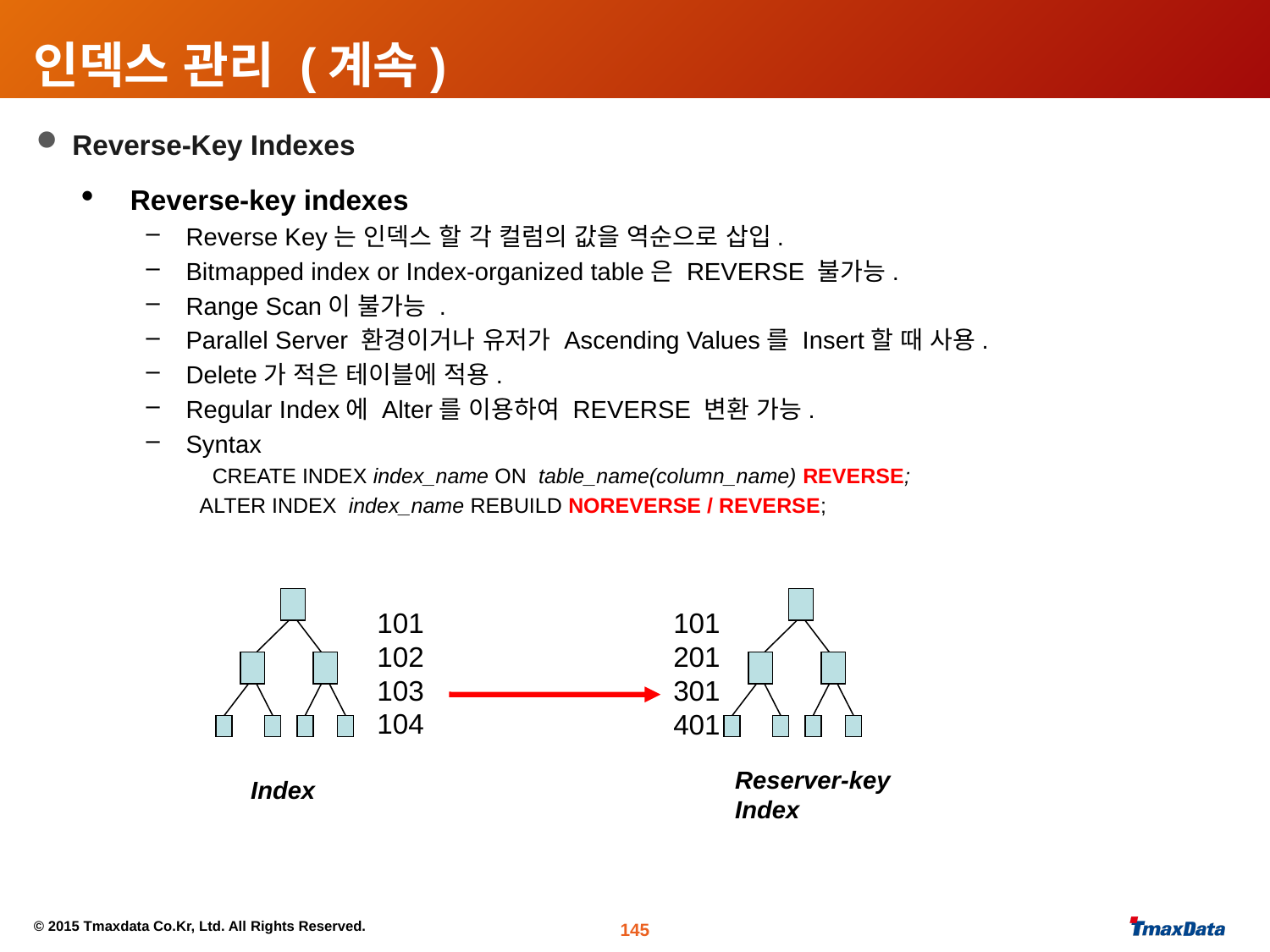

# 인덱스 관리 (계속)
 Reverse-Key Indexes
Reverse-key indexes
Reverse Key는 인덱스 할 각 컬럼의 값을 역순으로 삽입.
Bitmapped index or Index-organized table은 REVERSE 불가능.
Range Scan이 불가능 .
Parallel Server 환경이거나 유저가 Ascending Values를 Insert할 때 사용.
Delete가 적은 테이블에 적용.
Regular Index에 Alter를 이용하여 REVERSE 변환 가능.
Syntax
CREATE INDEX index_name ON  table_name(column_name) REVERSE;
         ALTER INDEX  index_name REBUILD NOREVERSE / REVERSE;

101
102
103
104
101
201
301
401

Reserver-key
Index
Index